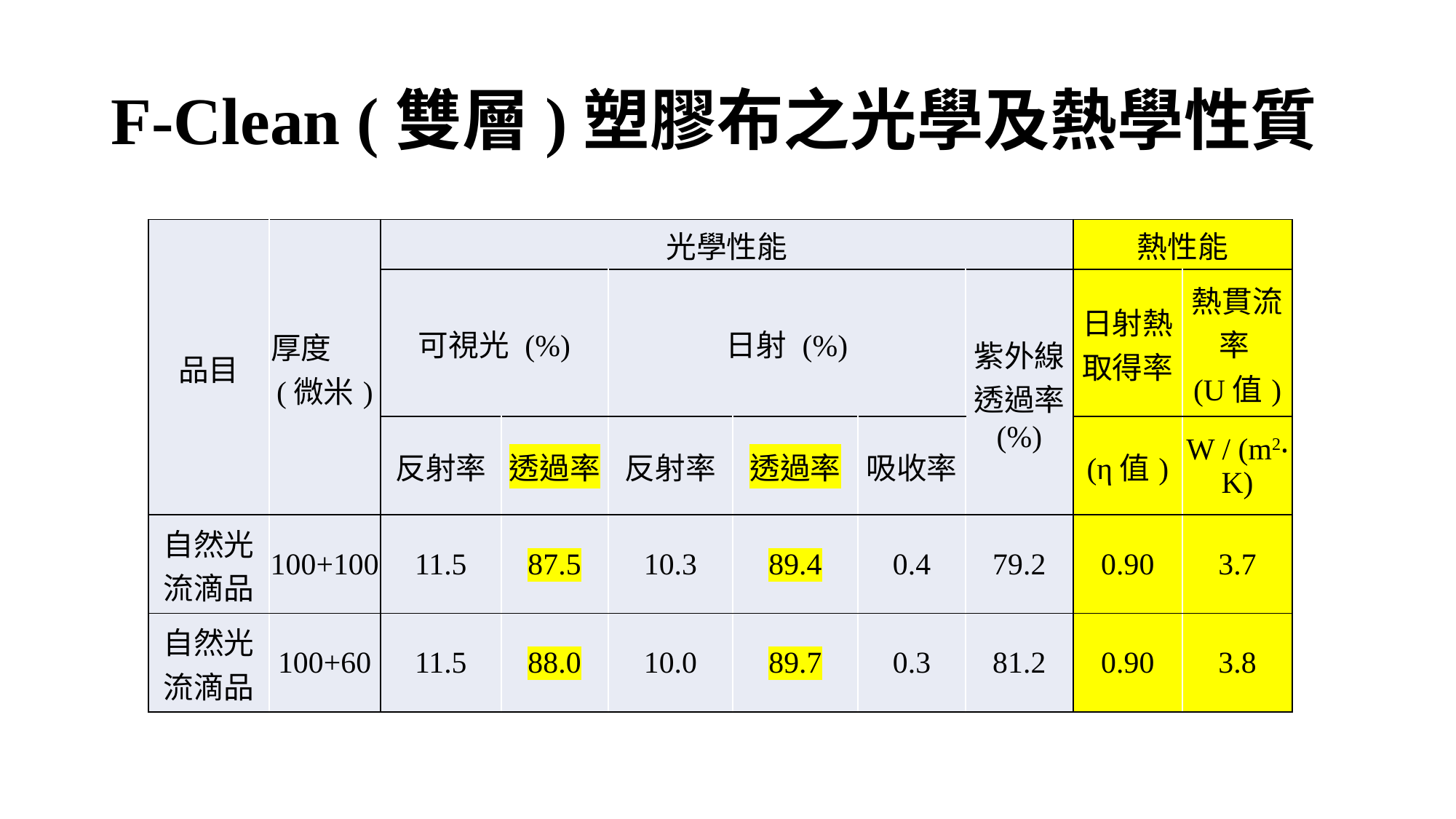

# F-Clean (雙層)塑膠布之光學及熱學性質
| 品目 | 厚度 (微米) | 光學性能 |  |  |  |  |  | 熱性能 |  |
| --- | --- | --- | --- | --- | --- | --- | --- | --- | --- |
|  |  | 可視光 (%) |  | 日射 (%) |  |  | 紫外線 透過率 (%) | 日射熱取得率 | 熱貫流率 (U值) |
|  |  | 反射率 | 透過率 | 反射率 | 透過率 | 吸收率 |  | (η值) | W / (m2‧K) |
| 自然光 流滴品 | 100+100 | 11.5 | 87.5 | 10.3 | 89.4 | 0.4 | 79.2 | 0.90 | 3.7 |
| 自然光 流滴品 | 100+60 | 11.5 | 88.0 | 10.0 | 89.7 | 0.3 | 81.2 | 0.90 | 3.8 |